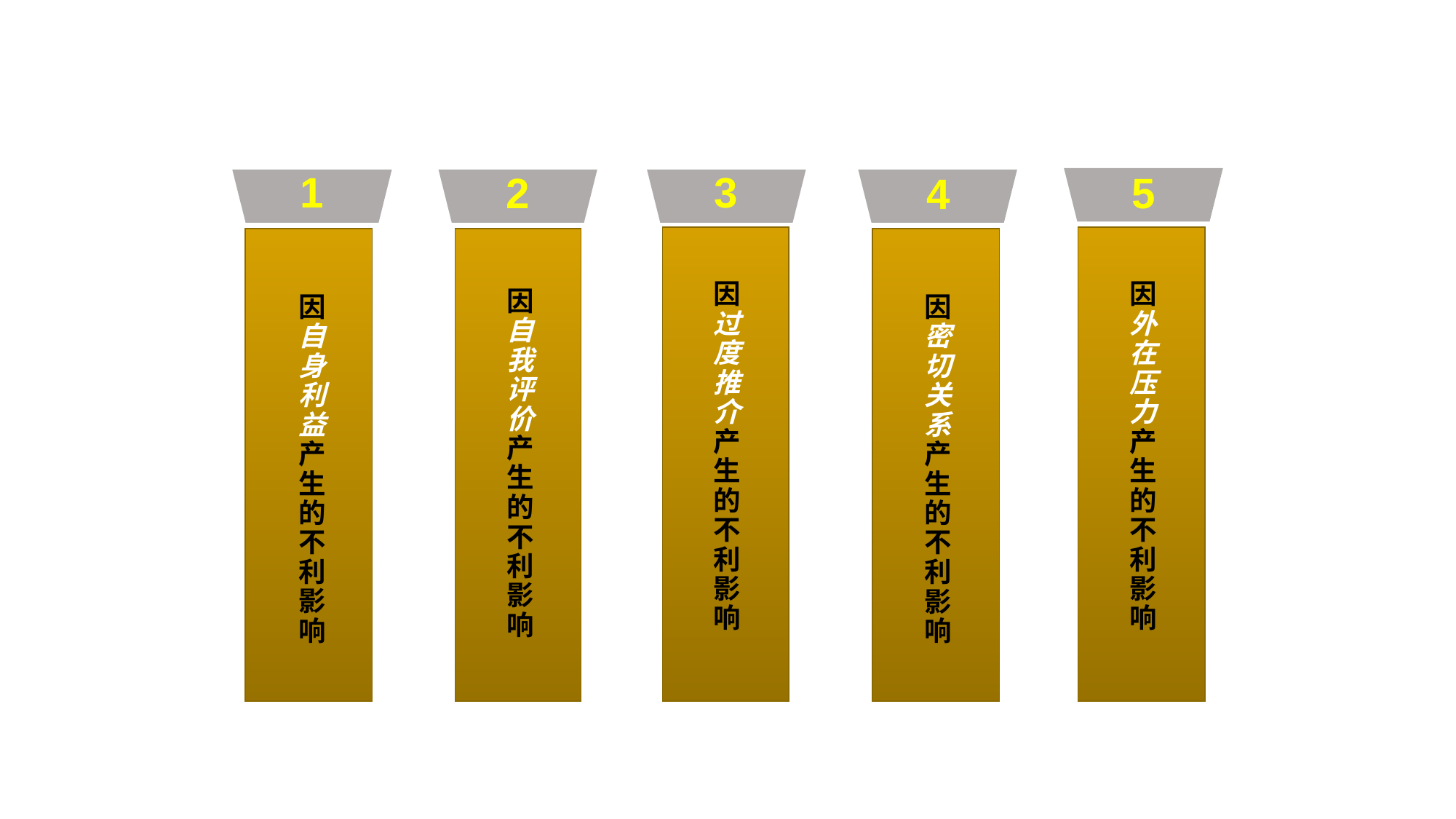

3
1
2
5
4

因过度推介产生的不利影响
因外在压力产生的不利影响
因自我评价产生的不利影响
因自身利益产生的不利影响
因密切关系产生的不利影响
从制度变迁的意义上来讲，审计模式的演变可以视为一个制度变迁的过程